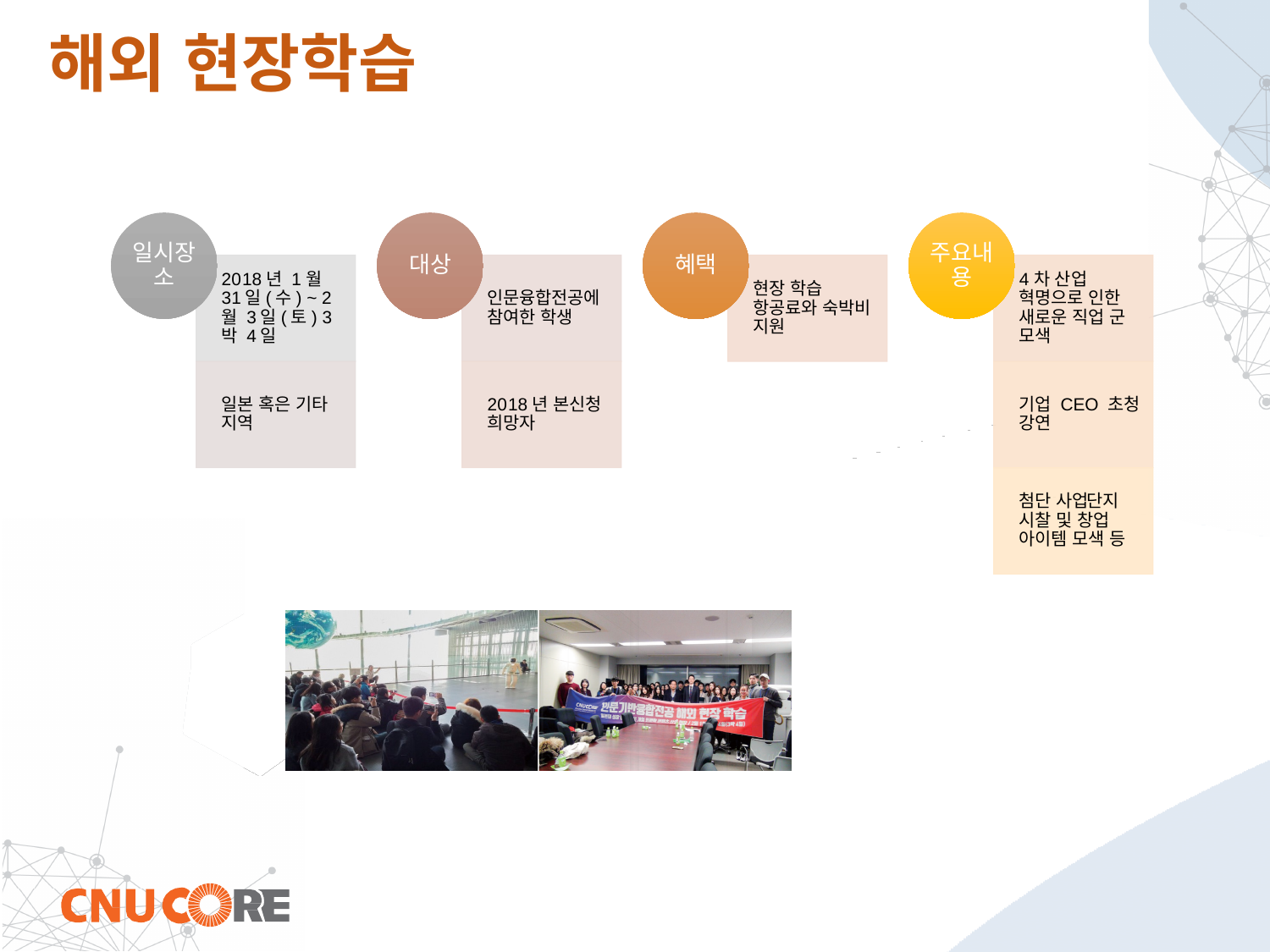

# 해외 현장학습
2018년 1월 31일(수) ~ 2월 3일(토) 3박 4일
일본 혹은 기타 지역
일시장소
인문융합전공에 참여한 학생
2018년 본신청 희망자
대상
현장 학습 항공료와 숙박비 지원
혜택
4차 산업 혁명으로 인한 새로운 직업 군 모색
기업 CEO 초청 강연
첨단 사업단지 시찰 및 창업 아이템 모색 등
주요내용